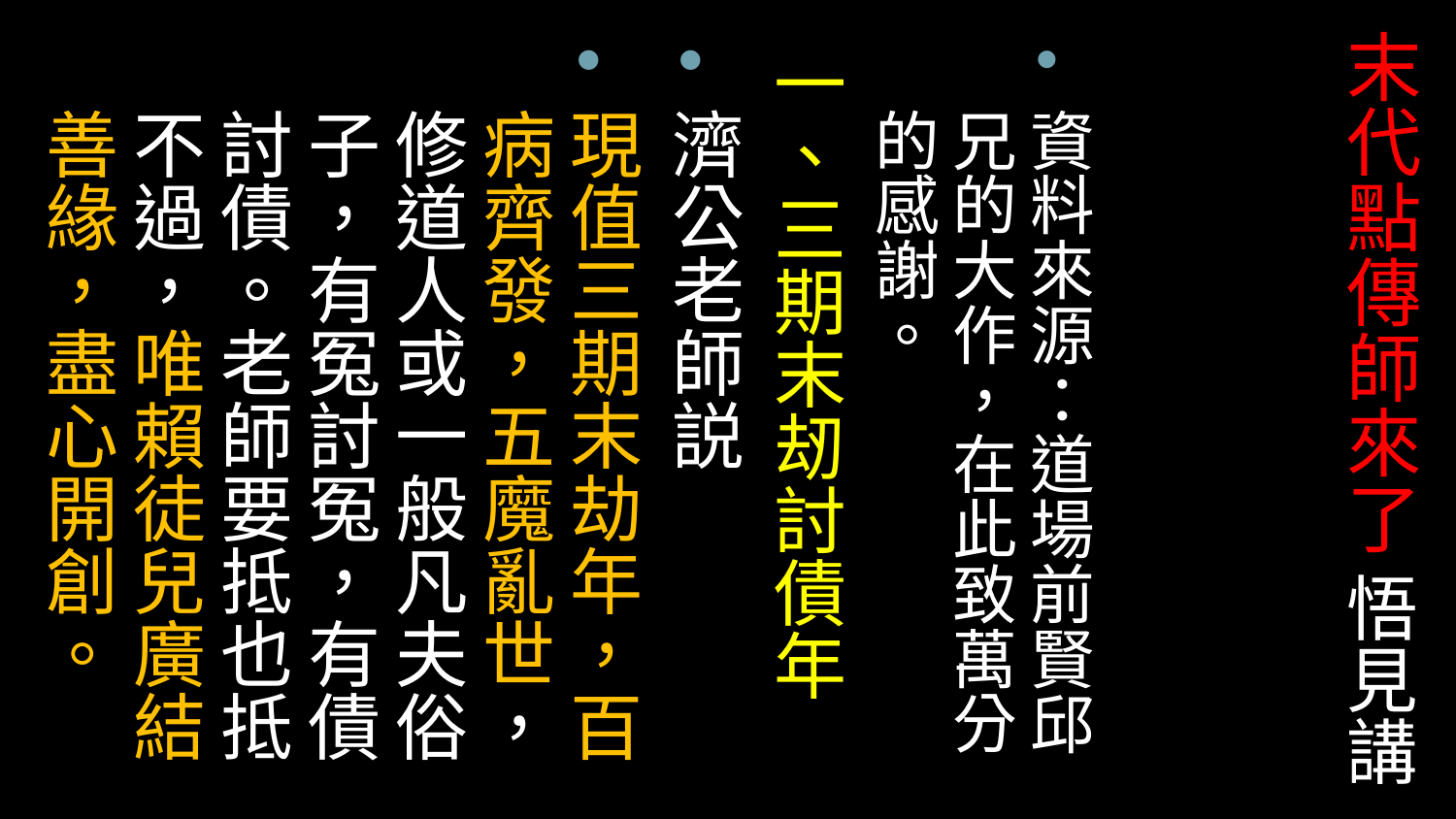

# 末代點傳師來了 悟見講
資料來源：道場前賢邱兄的大作，在此致萬分的感謝。
一、三期末刼討債年
濟公老師説
現值三期末劫年，百病齊發，五魔亂世，修道人或一般凡夫俗子，有冤討冤，有債討債。老師要抵也抵不過，唯賴徒兒廣結善緣，盡心開創。